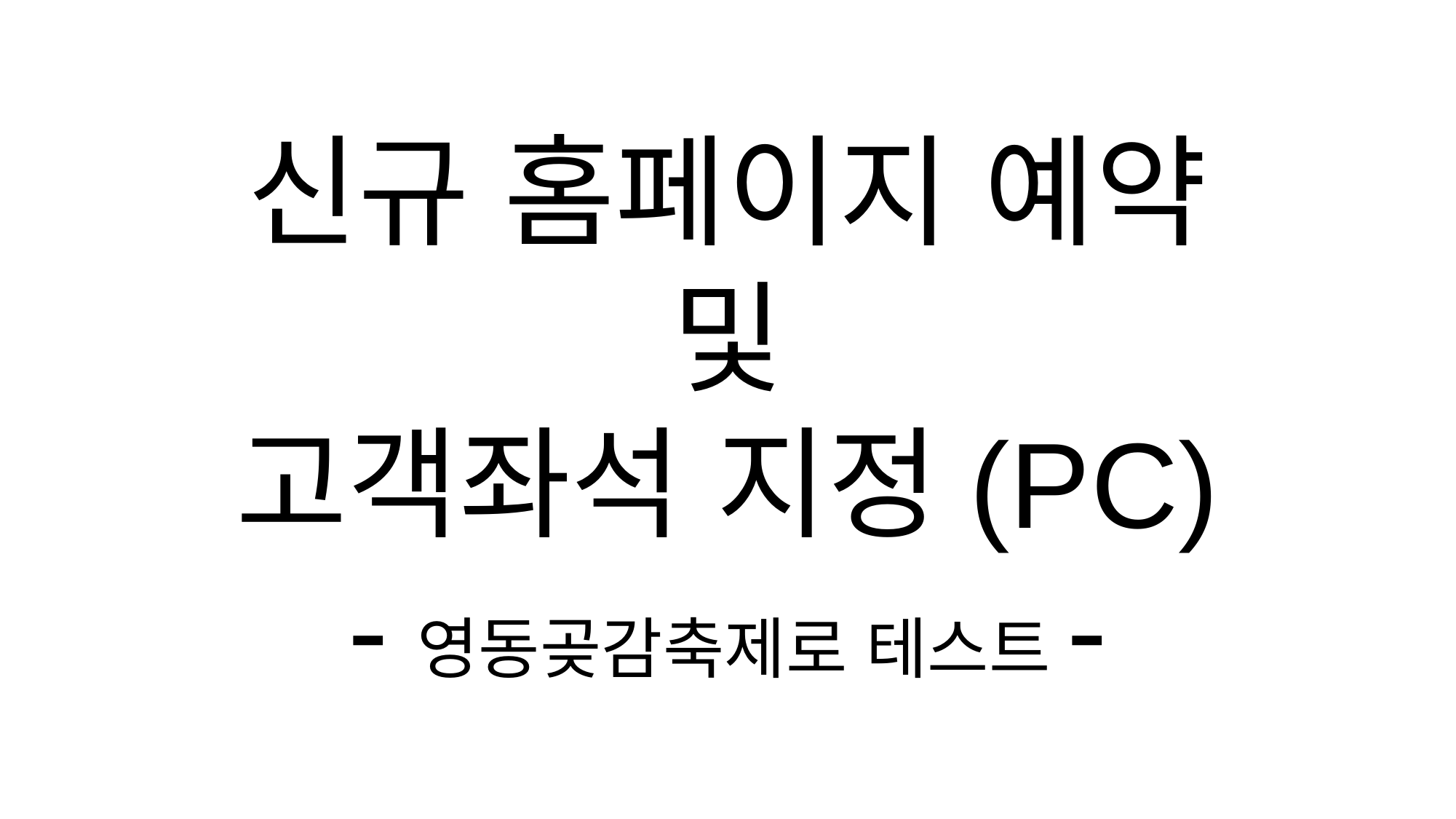

신규 홈페이지 예약
및
고객좌석 지정(PC)
-영동곶감축제로 테스트-